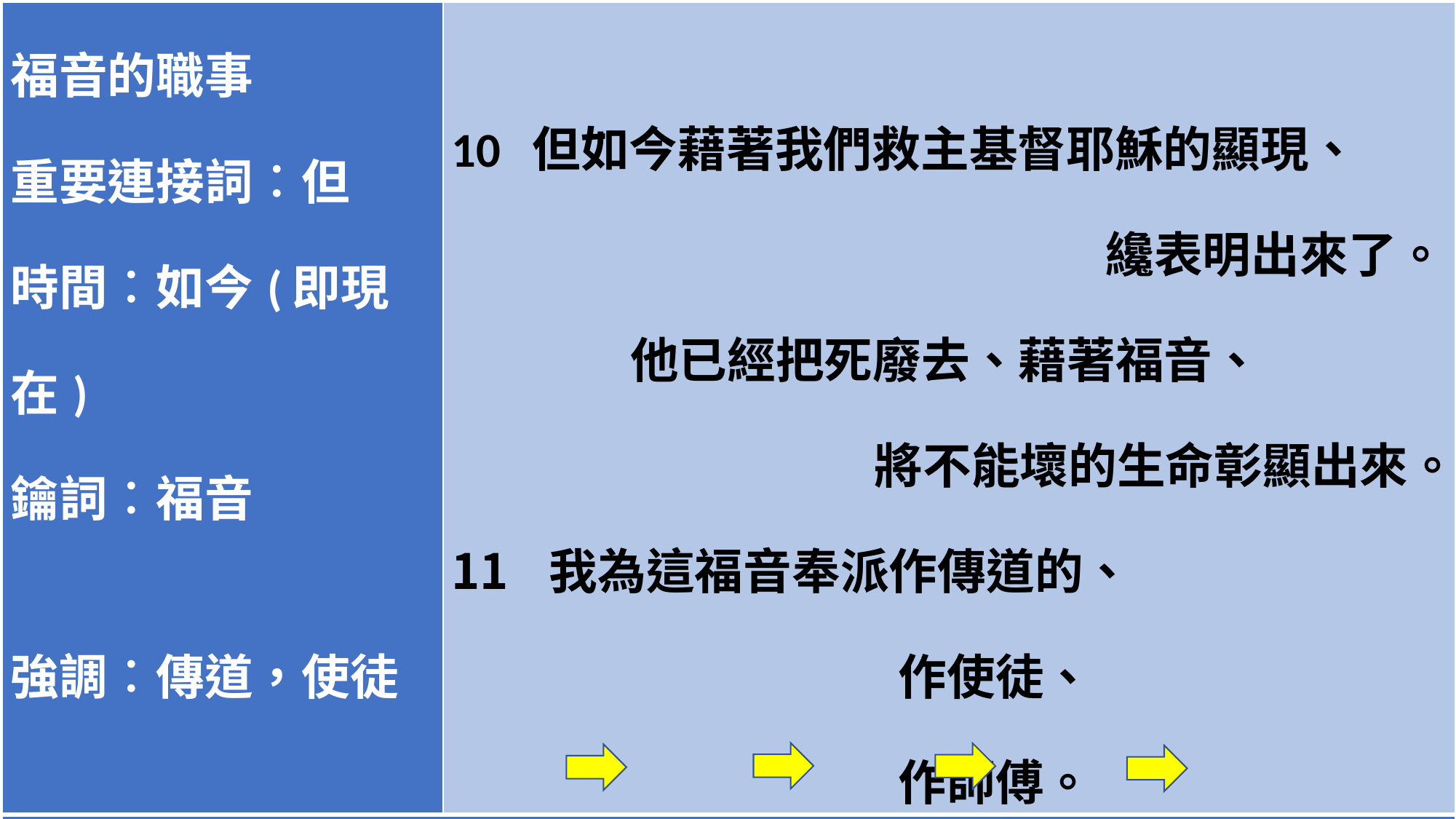

| 福音的職事 重要連接詞︰但 時間︰如今(即現在) 鑰詞︰福音 強調︰傳道，使徒 | 10 但如今藉著我們救主基督耶穌的顯現、 纔表明出來了。 他已經把死廢去、藉著福音、 將不能壞的生命彰顯出來。 我為這福音奉派作傳道的、 作使徒、 作師傅。 |
| --- | --- |
| 歸納 神 思典 基督 福音 使徒 |  |
#